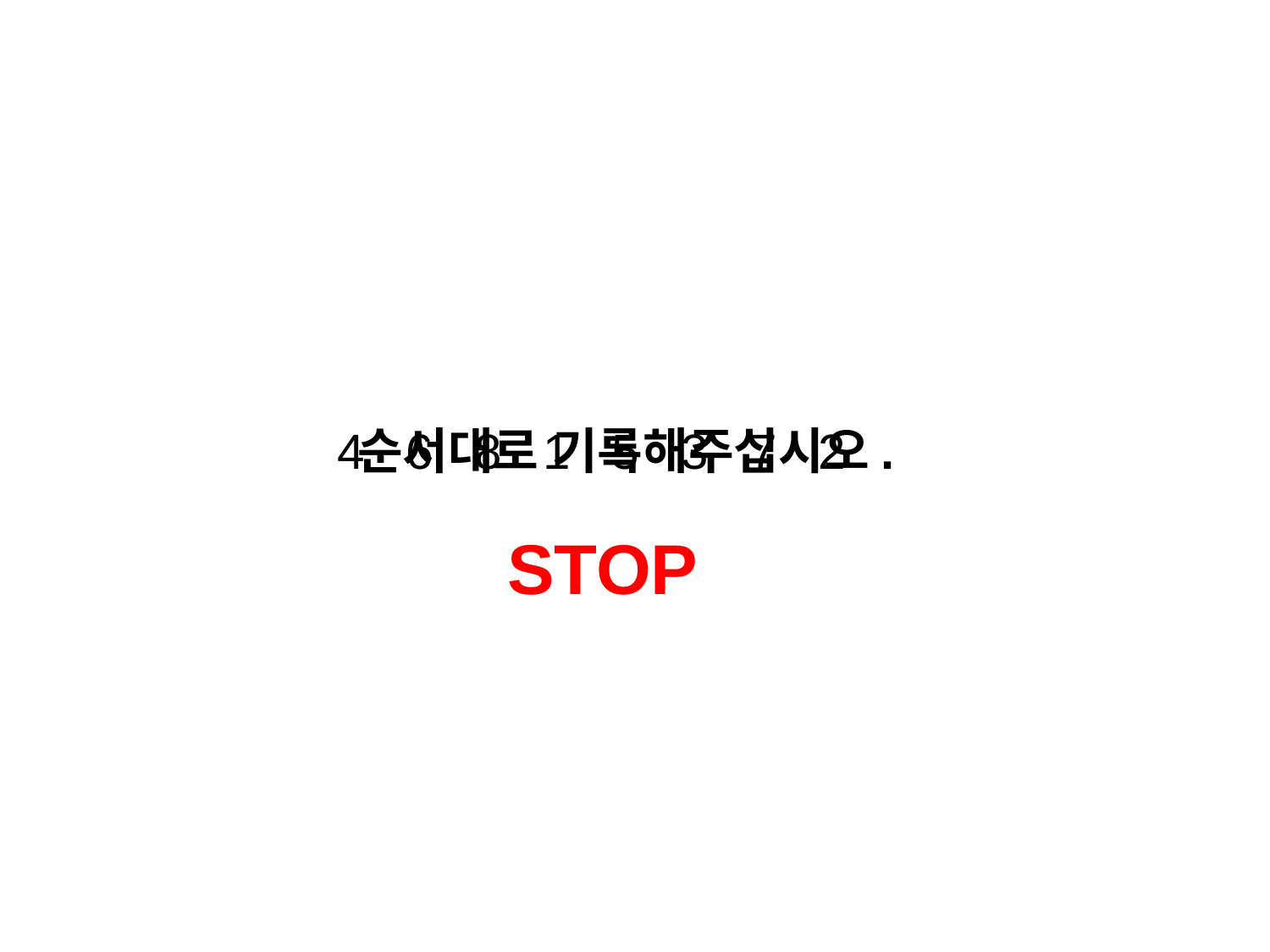

4   6   8   1   5   3   7   2
순서대로 기록해주십시오.
STOP